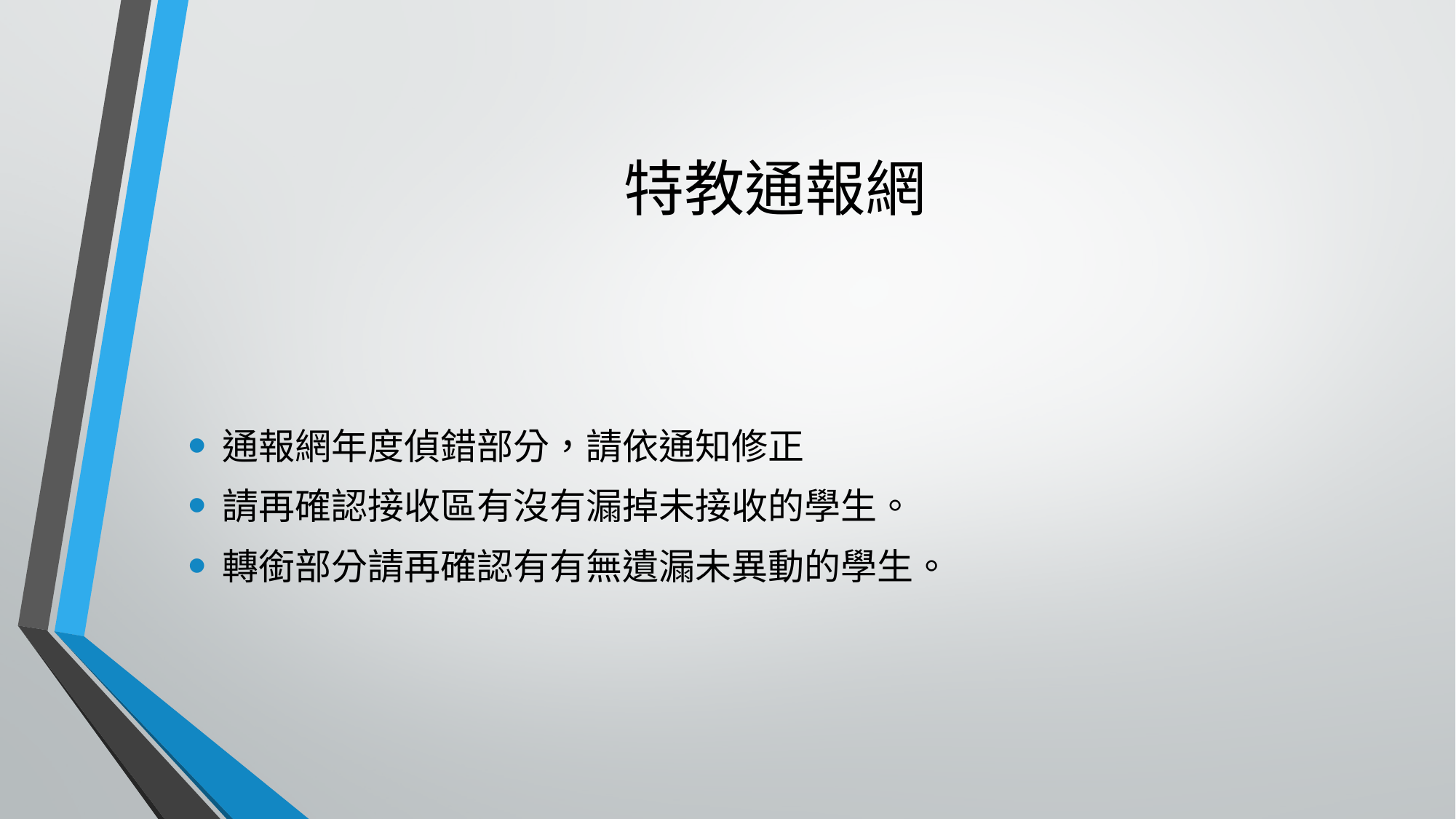

# 特教通報網
通報網年度偵錯部分，請依通知修正
請再確認接收區有沒有漏掉未接收的學生。
轉銜部分請再確認有有無遺漏未異動的學生。